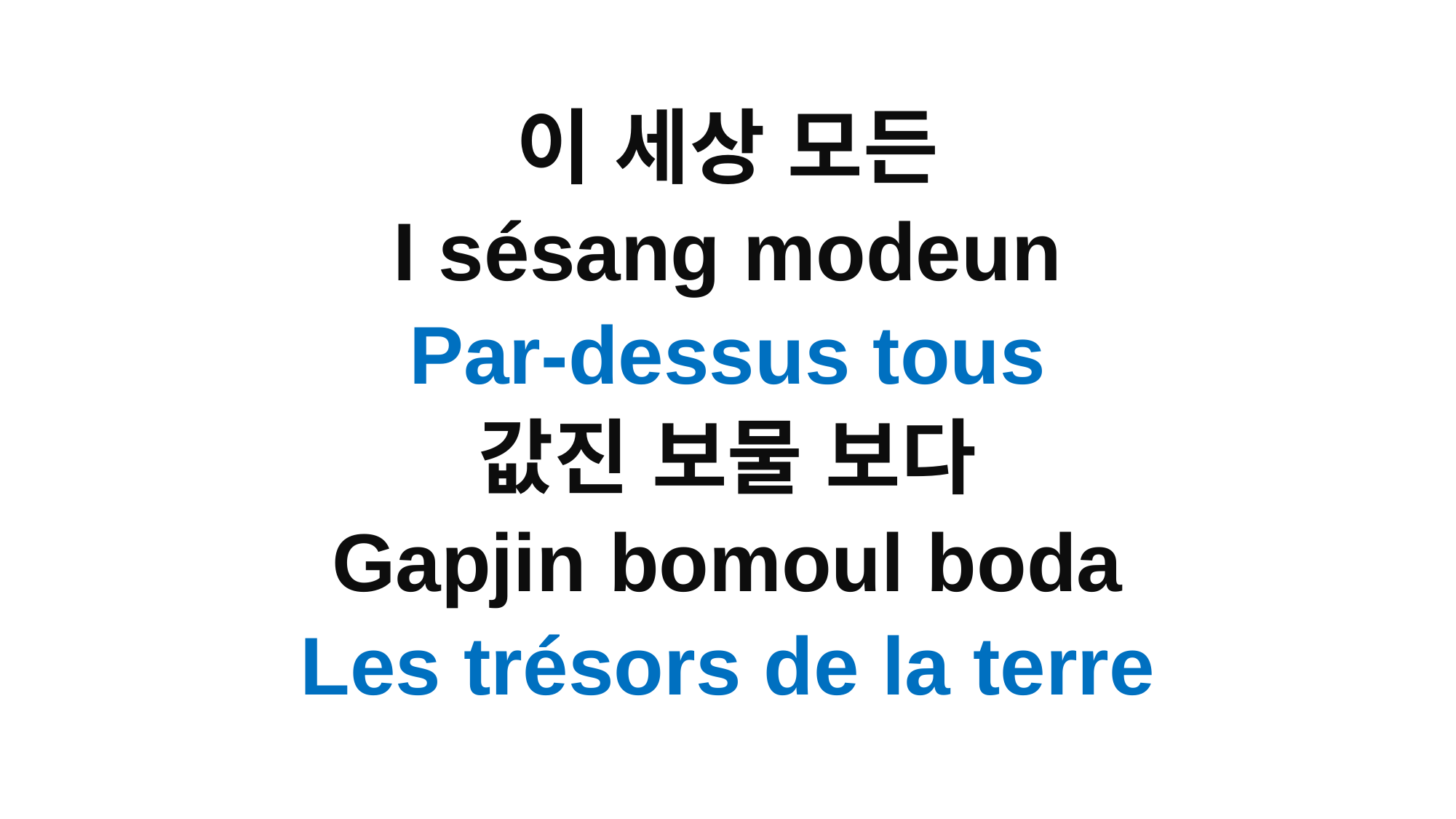

이 세상 모든
I sésang modeun
Par-dessus tous
값진 보물 보다
Gapjin bomoul boda
Les trésors de la terre